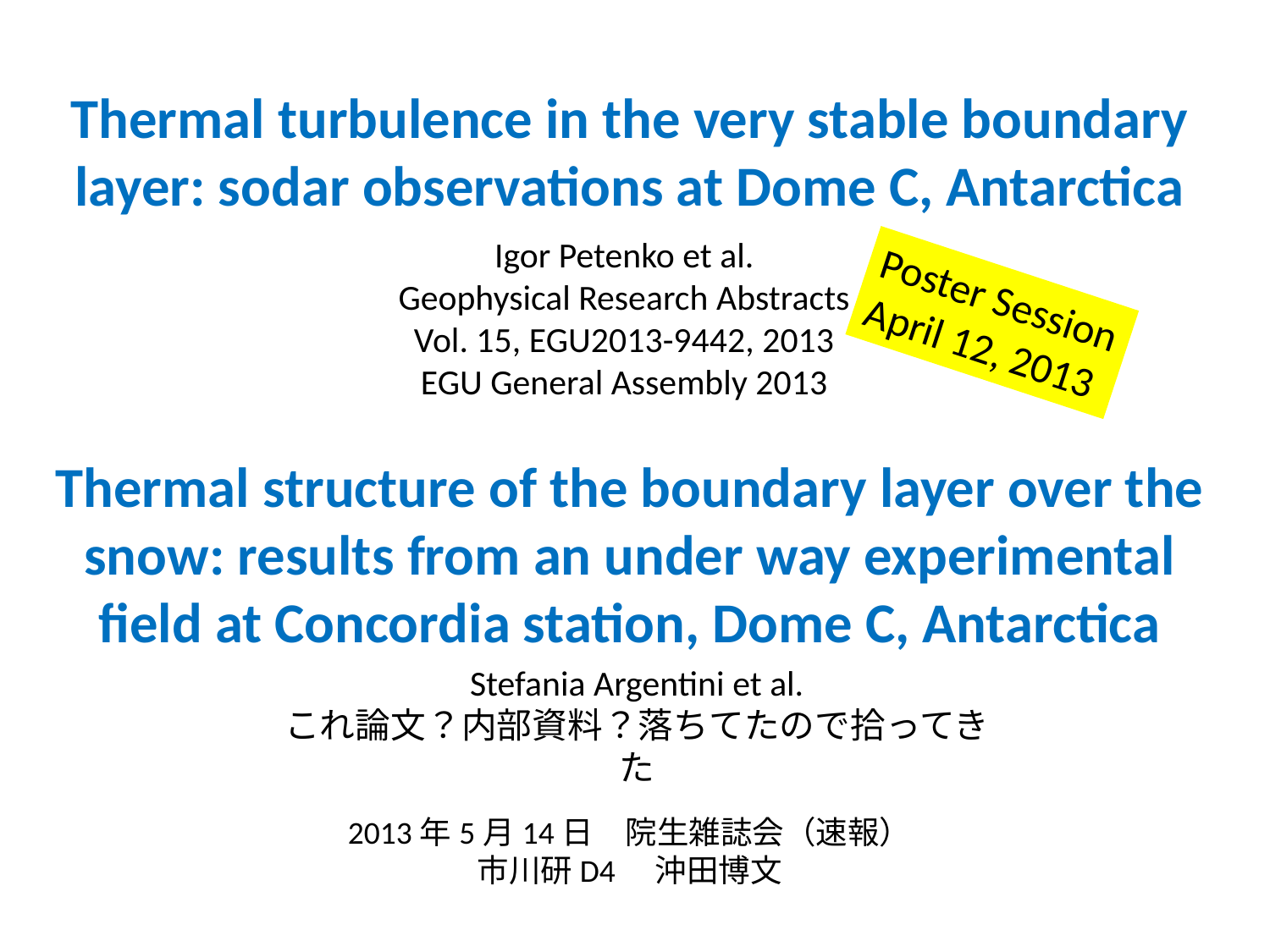

Thermal turbulence in the very stable boundary layer: sodar observations at Dome C, Antarctica
Igor Petenko et al.
Geophysical Research Abstracts
Vol. 15, EGU2013-9442, 2013
EGU General Assembly 2013
Poster Session
April 12, 2013
Thermal structure of the boundary layer over the snow: results from an under way experimental field at Concordia station, Dome C, Antarctica
Stefania Argentini et al.
これ論文？内部資料？落ちてたので拾ってきた
2013年5月14日　院生雑誌会（速報）
市川研D4　沖田博文